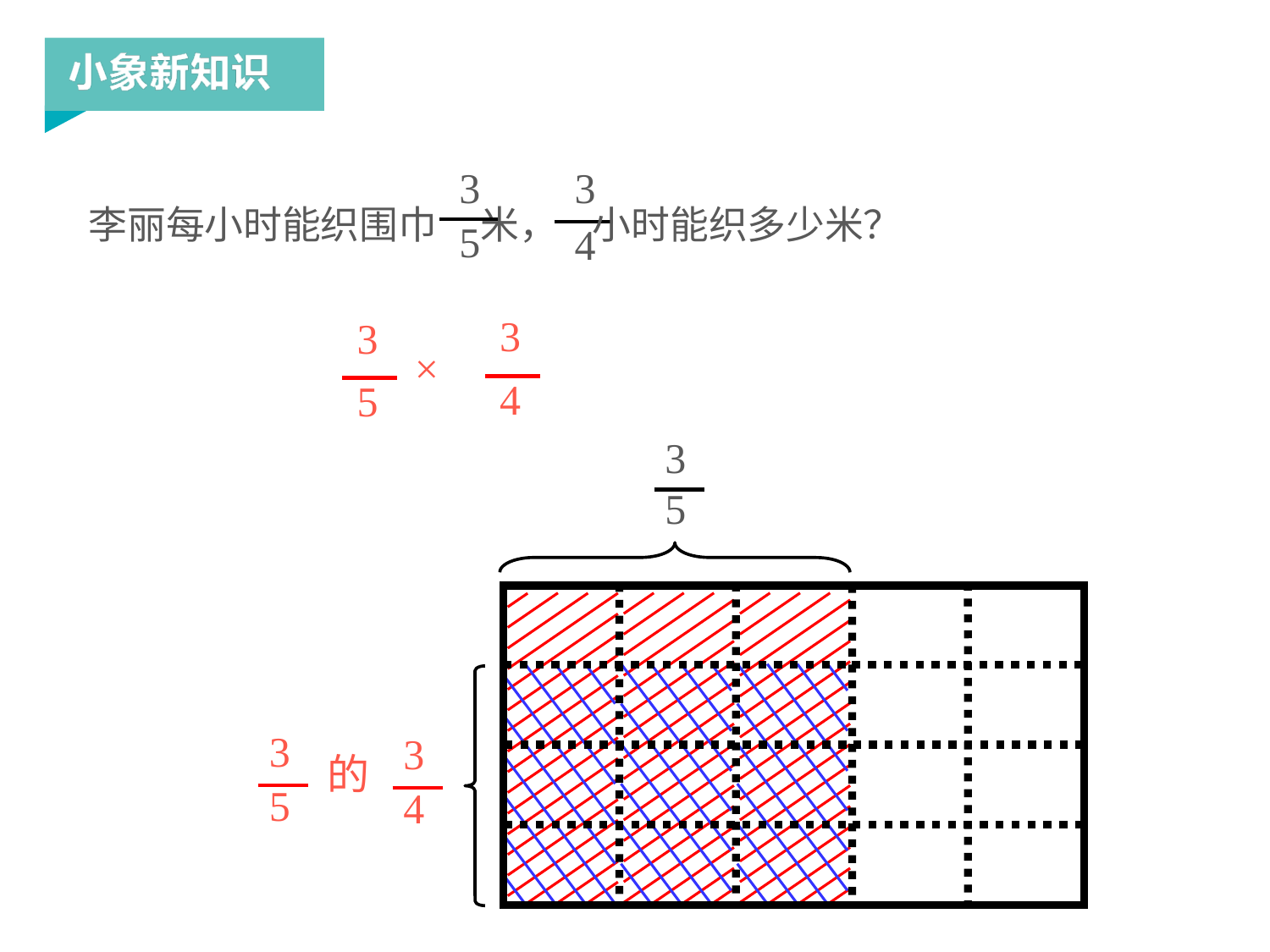

3
5
3
4

李丽每小时能织围巾     米，    小时能织多少米？
3
4
3
5
×

3
5

3
5
3
4
的